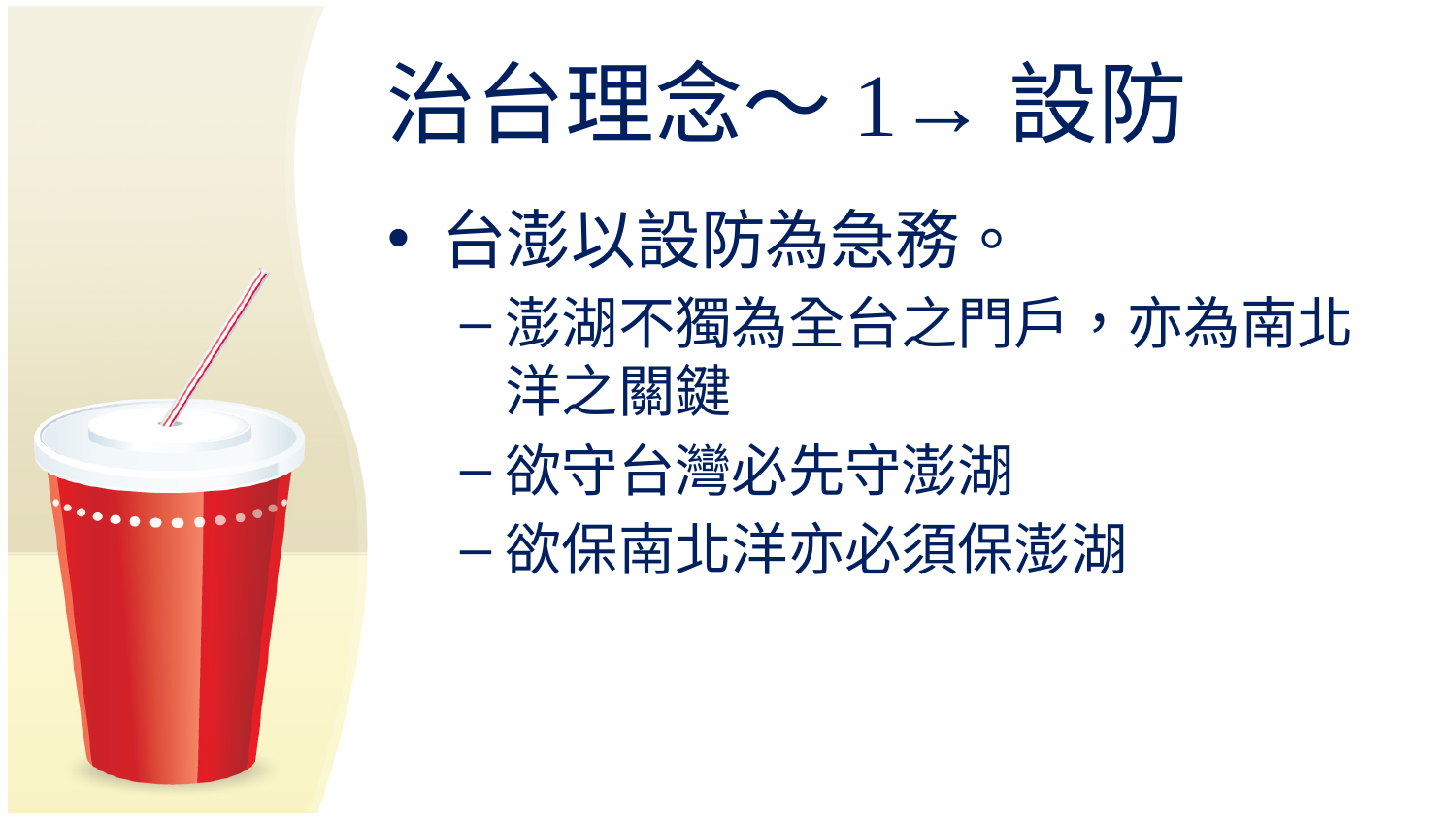

# 治台理念～1→設防
台澎以設防為急務。
澎湖不獨為全台之門戶，亦為南北洋之關鍵
欲守台灣必先守澎湖
欲保南北洋亦必須保澎湖